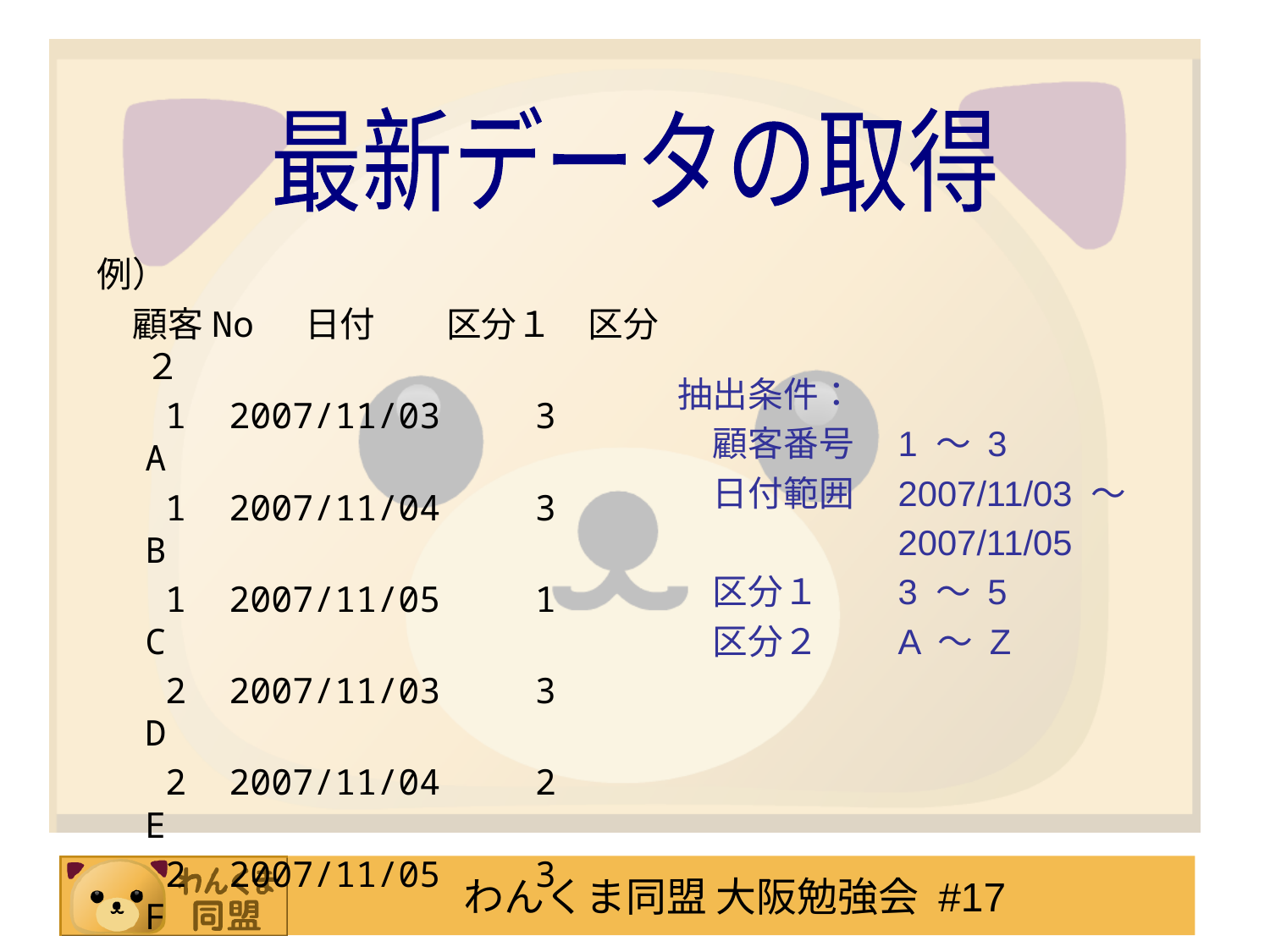

最新データの取得
例）
　顧客No  日付　　区分１　区分２
  　1  2007/11/03  　3      A
  　1  2007/11/04  　3      B
  　1  2007/11/05  　1      C
  　2  2007/11/03  　3      D
  　2  2007/11/04  　2      E
  　2  2007/11/05  　3      F
  　3  2007/11/03  　5      G
  　3  2007/11/05  　2      H
  　3  2007/11/06  　4      I
抽出条件：
　顧客番号　1 ～ 3
　日付範囲　2007/11/03 ～
　　　　　　2007/11/05
　区分１　　3 ～ 5
　区分２　　A ～ Z